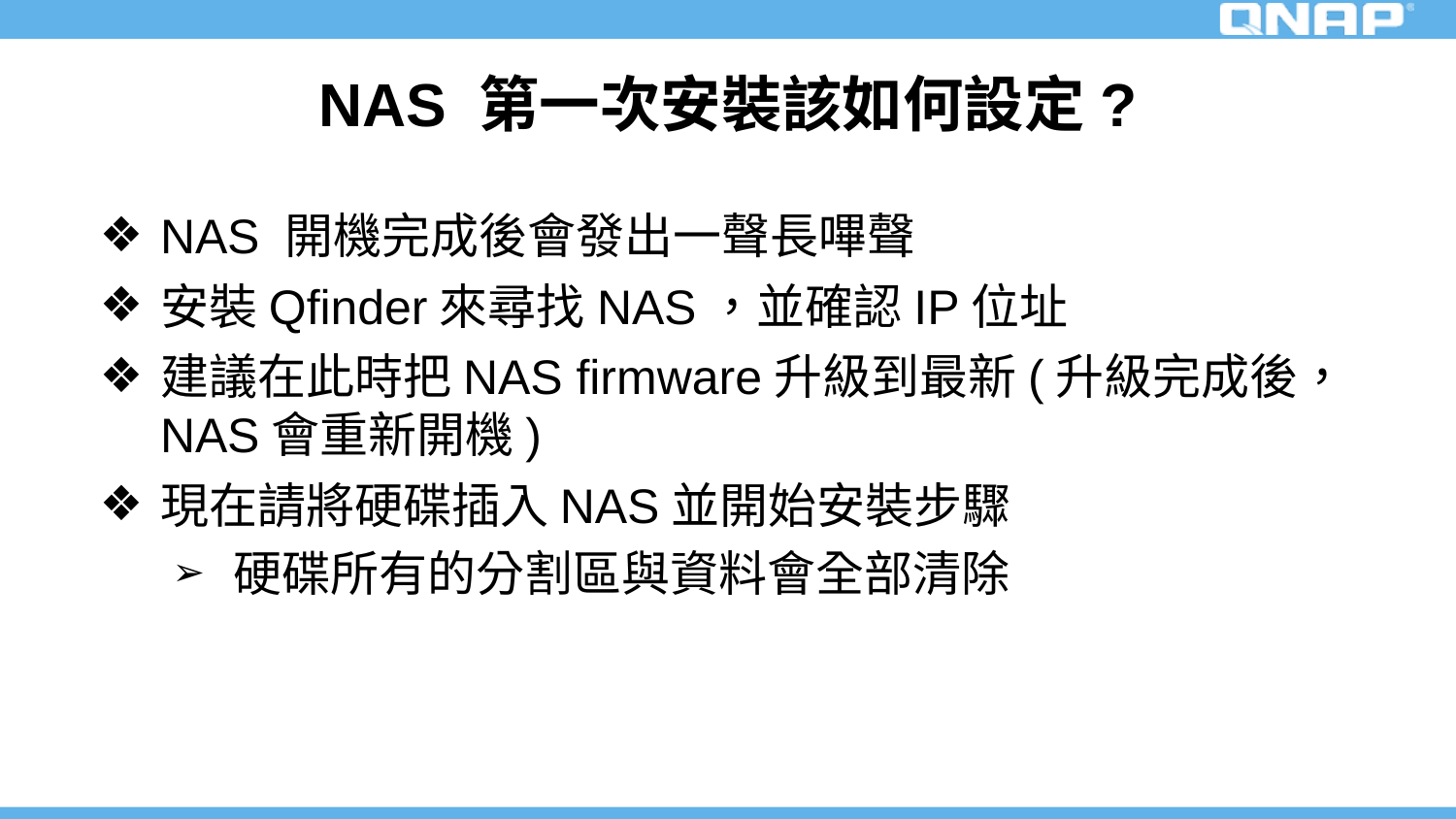

# NAS 第一次安裝該如何設定?
NAS 開機完成後會發出一聲長嗶聲
安裝Qfinder來尋找NAS，並確認IP位址
建議在此時把NAS firmware升級到最新(升級完成後，NAS會重新開機)
現在請將硬碟插入NAS並開始安裝步驟
硬碟所有的分割區與資料會全部清除